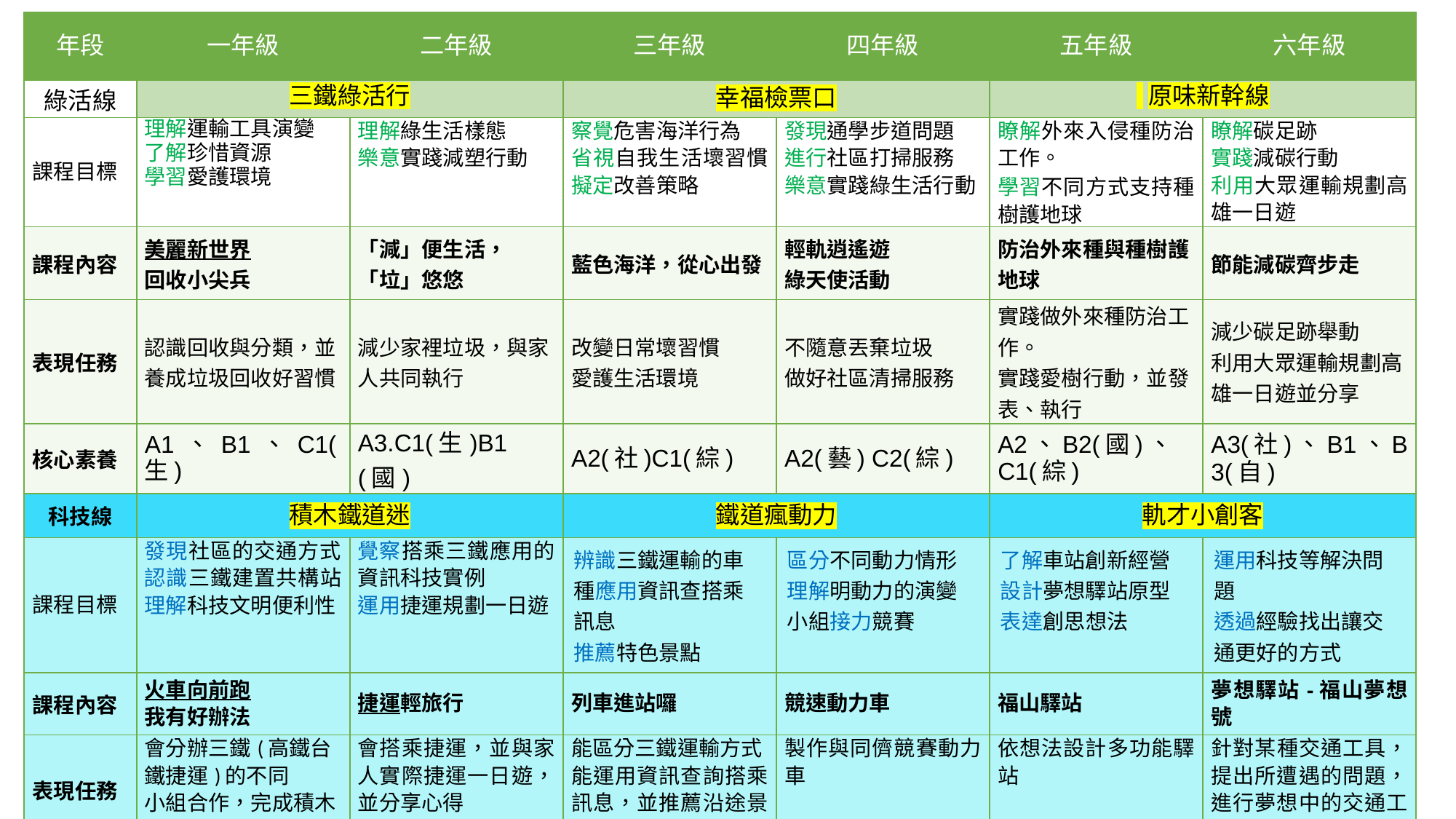

| 年段 | 一年級 | 二年級 | 三年級 | 四年級 | 五年級 | 六年級 |
| --- | --- | --- | --- | --- | --- | --- |
| 綠活線 | 三鐵綠活行 |  | 幸福檢票口 |  | 原味新幹線 |  |
| 課程目標 | 理解運輸工具演變 了解珍惜資源 學習愛護環境 | 理解綠生活樣態 樂意實踐減塑行動 | 察覺危害海洋行為 省視自我生活壞習慣擬定改善策略 | 發現通學步道問題 進行社區打掃服務 樂意實踐綠生活行動 | 瞭解外來入侵種防治工作。 學習不同方式支持種樹護地球 | 瞭解碳足跡 實踐減碳行動 利用大眾運輸規劃高雄一日遊 |
| 課程內容 | 美麗新世界 回收小尖兵 | 「減」便生活，「垃」悠悠 | 藍色海洋，從心出發 | 輕軌逍遙遊 綠天使活動 | 防治外來種與種樹護 地球 | 節能減碳齊步走 |
| 表現任務 | 認識回收與分類，並養成垃圾回收好習慣 | 減少家裡垃圾，與家人共同執行 | 改變日常壞習慣 愛護生活環境 | 不隨意丟棄垃圾 做好社區清掃服務 | 實踐做外來種防治工作。 實踐愛樹行動，並發表、執行 | 減少碳足跡舉動 利用大眾運輸規劃高雄一日遊並分享 |
| 核心素養 | A1、B1、C1(生) | A3.C1(生)B1(國) | A2(社)C1(綜) | A2(藝) C2(綜) | A2、B2(國)、C1(綜) | A3(社)、B1、B3(自) |
| 科技線 | 積木鐵道迷 |  | 鐵道瘋動力 |  | 軌才小創客 |  |
| 課程目標 | 發現社區的交通方式認識三鐵建置共構站理解科技文明便利性 | 覺察搭乘三鐵應用的資訊科技實例 運用捷運規劃一日遊 | 辨識三鐵運輸的車種應用資訊查搭乘訊息 推薦特色景點 | 區分不同動力情形 理解明動力的演變 小組接力競賽 | 了解車站創新經營 設計夢想驛站原型 表達創思想法 | 運用科技等解決問題 透過經驗找出讓交通更好的方式 |
| 課程內容 | 火車向前跑 我有好辦法 | 捷運輕旅行 | 列車進站囉 | 競速動力車 | 福山驛站 | 夢想驛站-福山夢想號 |
| 表現任務 | 會分辦三鐵(高鐵台鐵捷運)的不同 小組合作，完成積木火車並上台介紹 | 會搭乘捷運，並與家人實際捷運一日遊，並分享心得 | 能區分三鐵運輸方式 能運用資訊查詢搭乘訊息，並推薦沿途景點特色與喜好理由 | 製作與同儕競賽動力車 | 依想法設計多功能驛站 | 針對某種交通工具，提出所遭遇的問題，進行夢想中的交通工具設計。 |
| 核心素養 | A1、A3、C1(生) | A3、B3(生) | A1、B2(藝)B1(綜) | A2、C2(自)B3(藝) | B1(綜) B2(藝) | A3(國)B1(綜) |